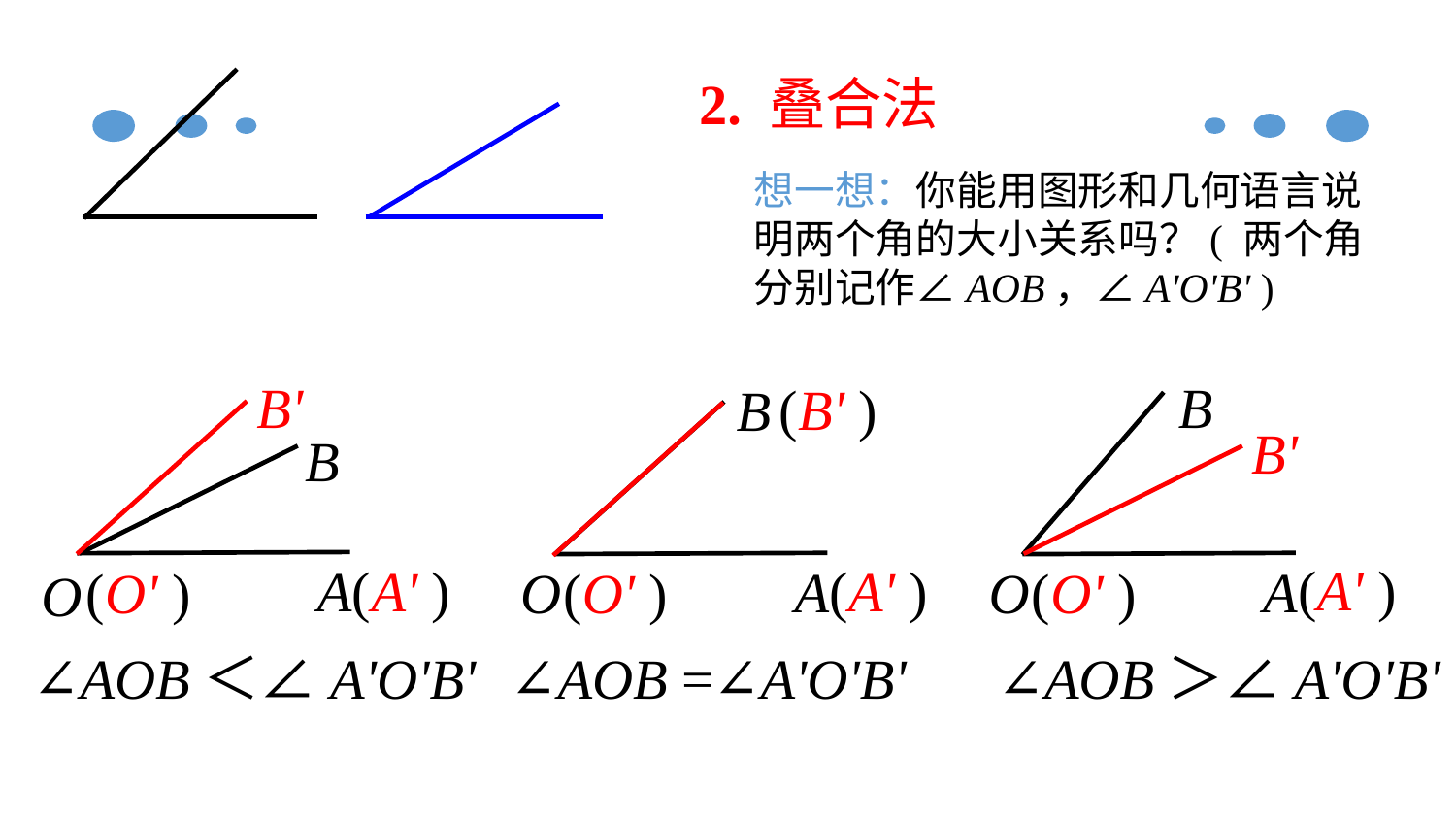

2. 叠合法
想一想：你能用图形和几何语言说明两个角的大小关系吗？( 两个角分别记作∠AOB，∠A'O'B' )
B'
(A' )
(O' )
B
A
O
(B' )
(A' )
(O' )
B
A
O
B'
(A' )
(O' )
B
A
O
∠AOB =∠A'O'B'
∠AOB＜∠A'O'B'
∠AOB＞∠A'O'B'